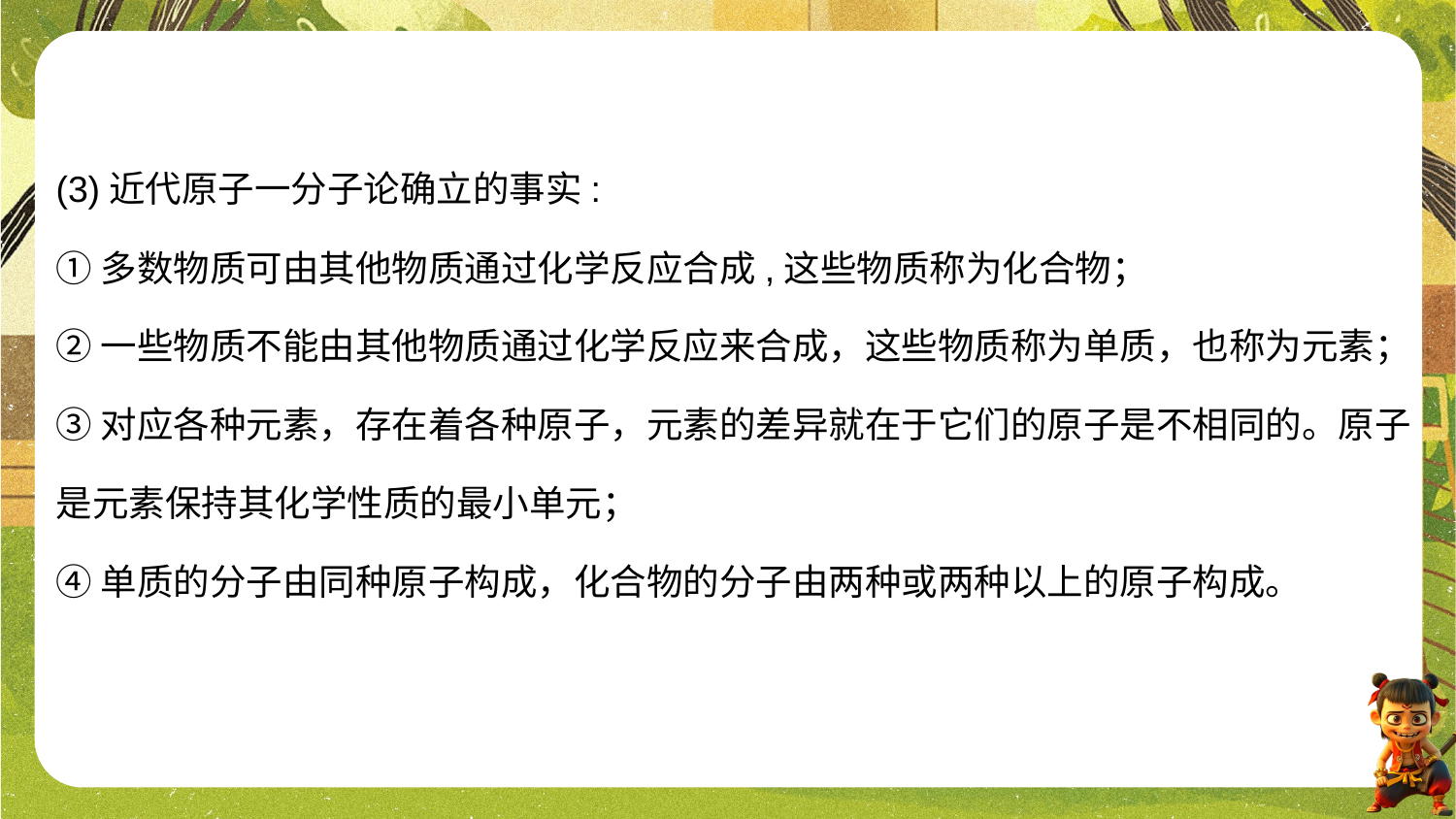

(3)近代原子一分子论确立的事实:
①多数物质可由其他物质通过化学反应合成,这些物质称为化合物；
②一些物质不能由其他物质通过化学反应来合成，这些物质称为单质，也称为元素；
③对应各种元素，存在着各种原子，元素的差异就在于它们的原子是不相同的。原子是元素保持其化学性质的最小单元；
④单质的分子由同种原子构成，化合物的分子由两种或两种以上的原子构成。